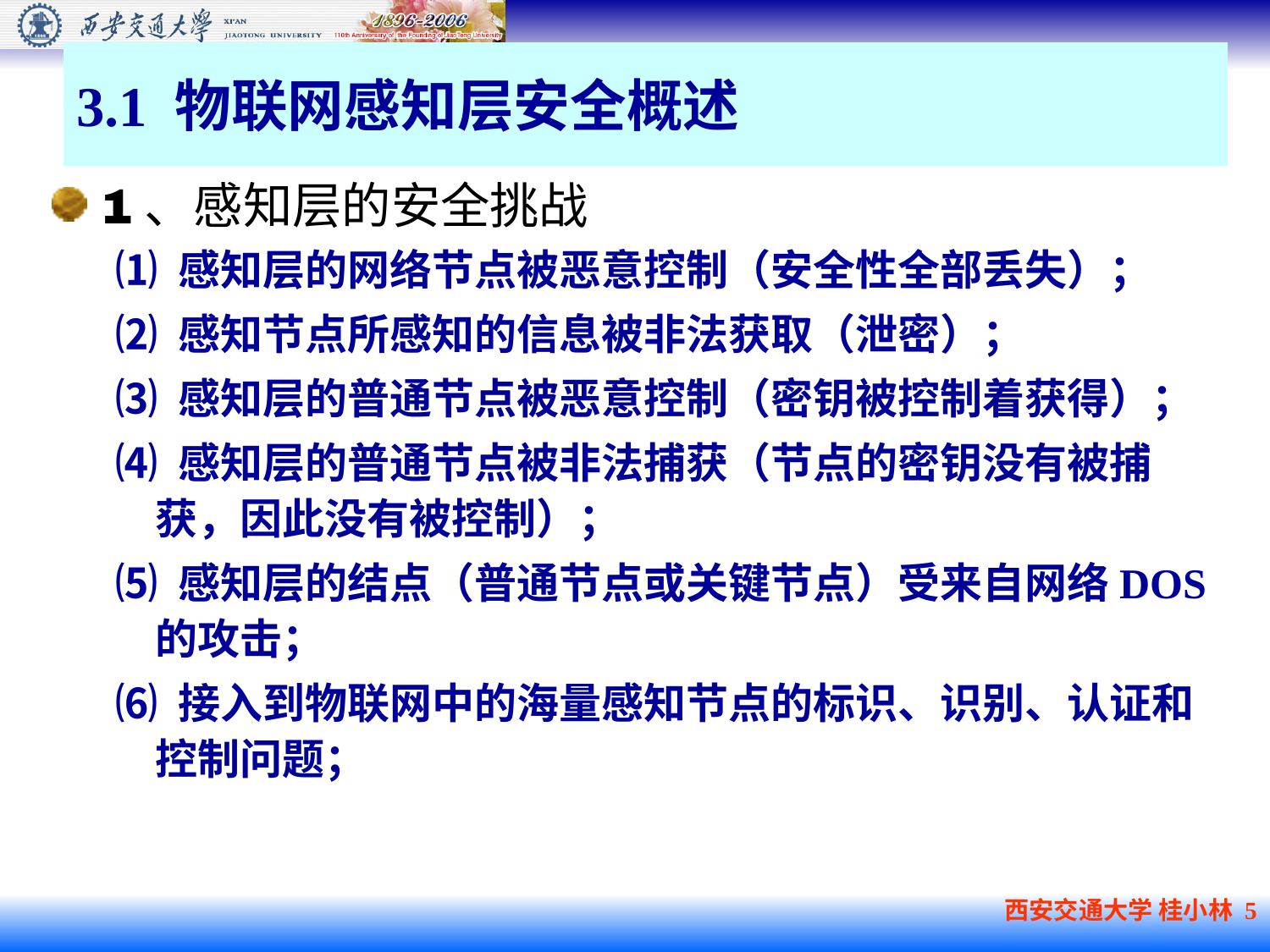

# 3.1 物联网感知层安全概述
1、感知层的安全挑战
⑴ 感知层的网络节点被恶意控制（安全性全部丢失）；
⑵ 感知节点所感知的信息被非法获取（泄密）；
⑶ 感知层的普通节点被恶意控制（密钥被控制着获得）；
⑷ 感知层的普通节点被非法捕获（节点的密钥没有被捕获，因此没有被控制）；
⑸ 感知层的结点（普通节点或关键节点）受来自网络DOS的攻击；
⑹ 接入到物联网中的海量感知节点的标识、识别、认证和控制问题；
西安交通大学 桂小林 5